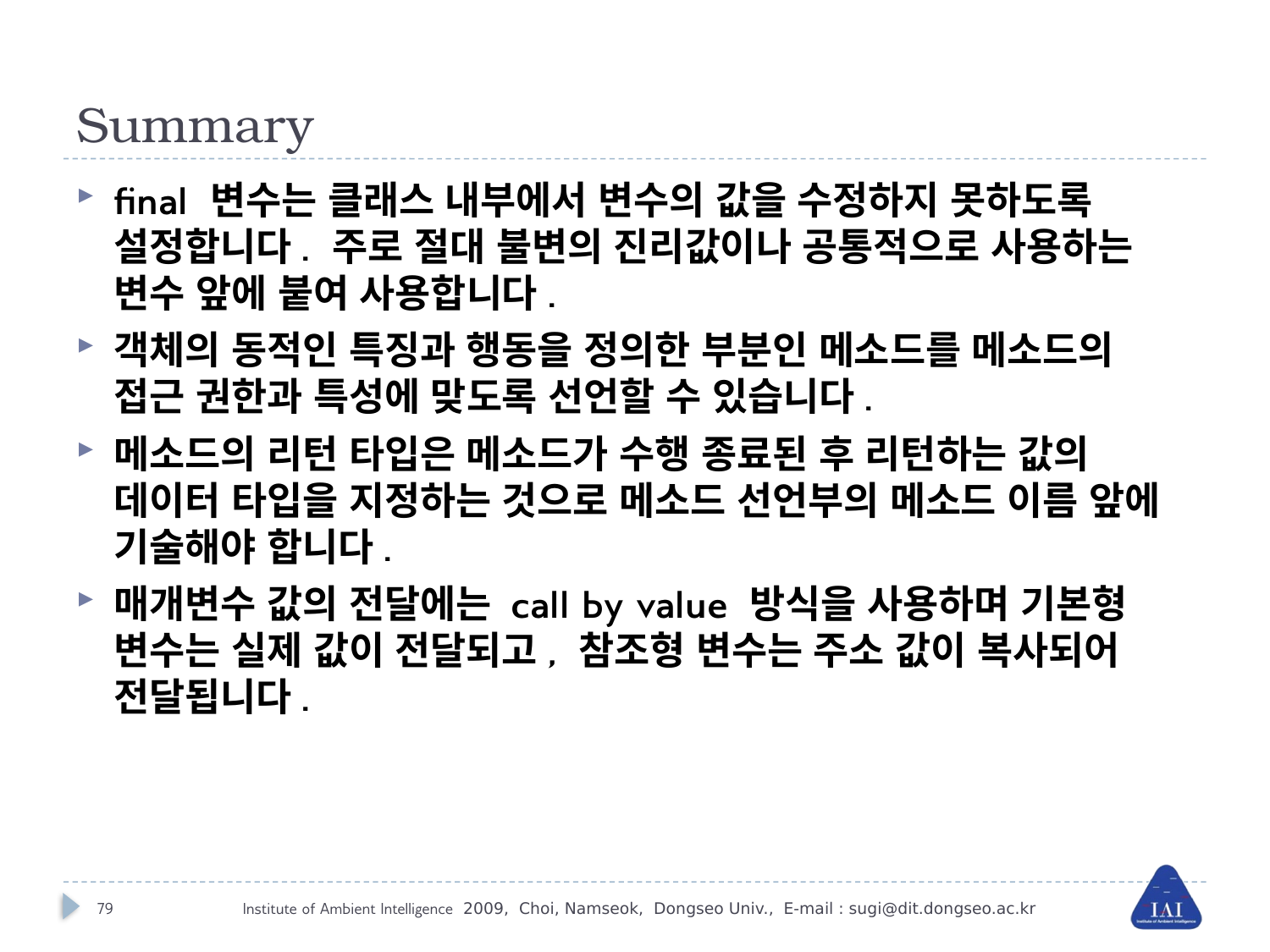

# Summary
final 변수는 클래스 내부에서 변수의 값을 수정하지 못하도록 설정합니다. 주로 절대 불변의 진리값이나 공통적으로 사용하는 변수 앞에 붙여 사용합니다.
객체의 동적인 특징과 행동을 정의한 부분인 메소드를 메소드의 접근 권한과 특성에 맞도록 선언할 수 있습니다.
메소드의 리턴 타입은 메소드가 수행 종료된 후 리턴하는 값의 데이터 타입을 지정하는 것으로 메소드 선언부의 메소드 이름 앞에 기술해야 합니다.
매개변수 값의 전달에는 call by value 방식을 사용하며 기본형 변수는 실제 값이 전달되고, 참조형 변수는 주소 값이 복사되어 전달됩니다.